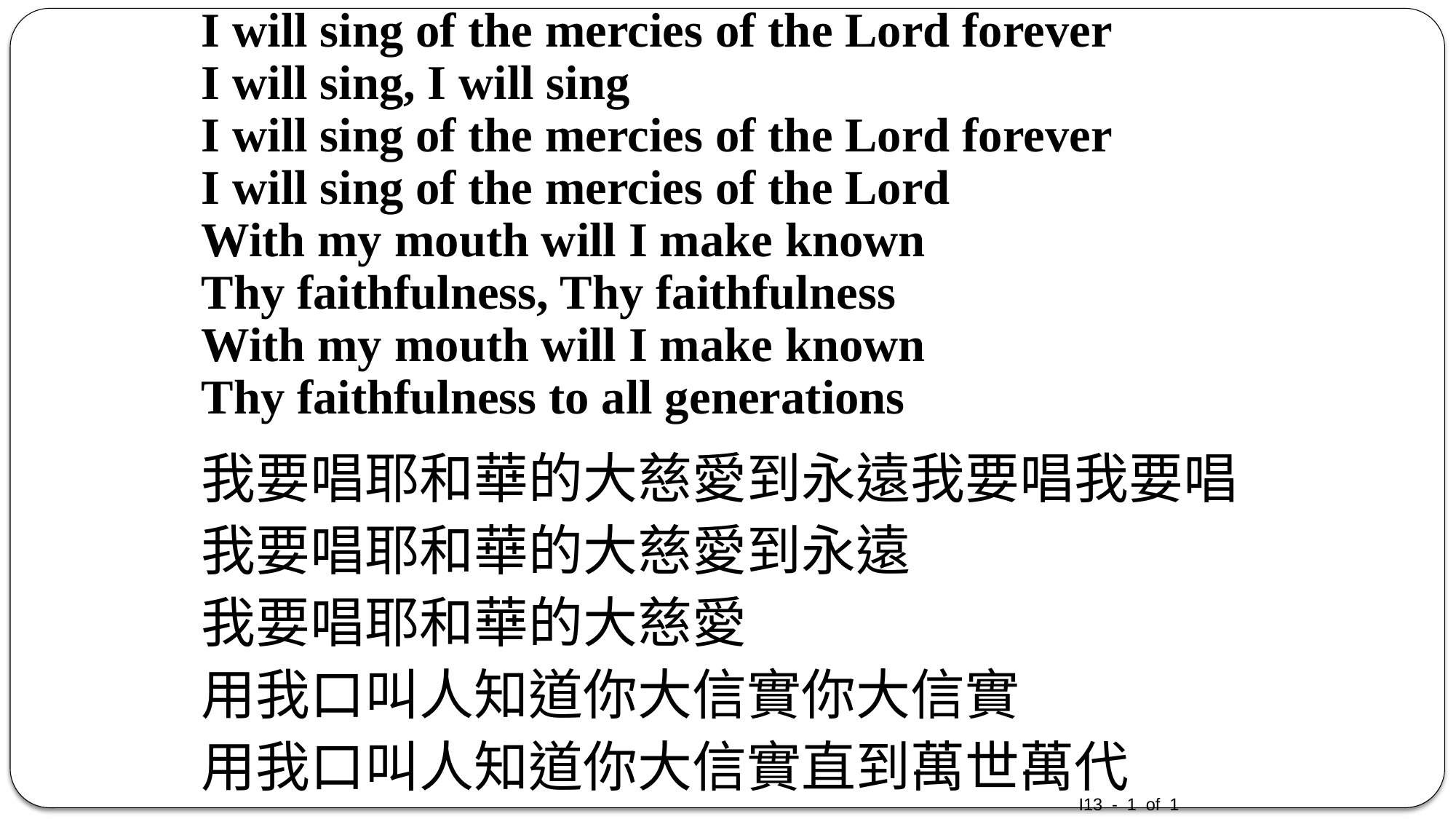

I will sing of the mercies of the Lord forever
I will sing, I will sing
I will sing of the mercies of the Lord forever
I will sing of the mercies of the Lord
With my mouth will I make known
Thy faithfulness, Thy faithfulness
With my mouth will I make known
Thy faithfulness to all generations
我要唱耶和華的大慈愛到永遠我要唱我要唱
我要唱耶和華的大慈愛到永遠
我要唱耶和華的大慈愛
用我口叫人知道你大信實你大信實
用我口叫人知道你大信實直到萬世萬代

I13  -  1  of  1